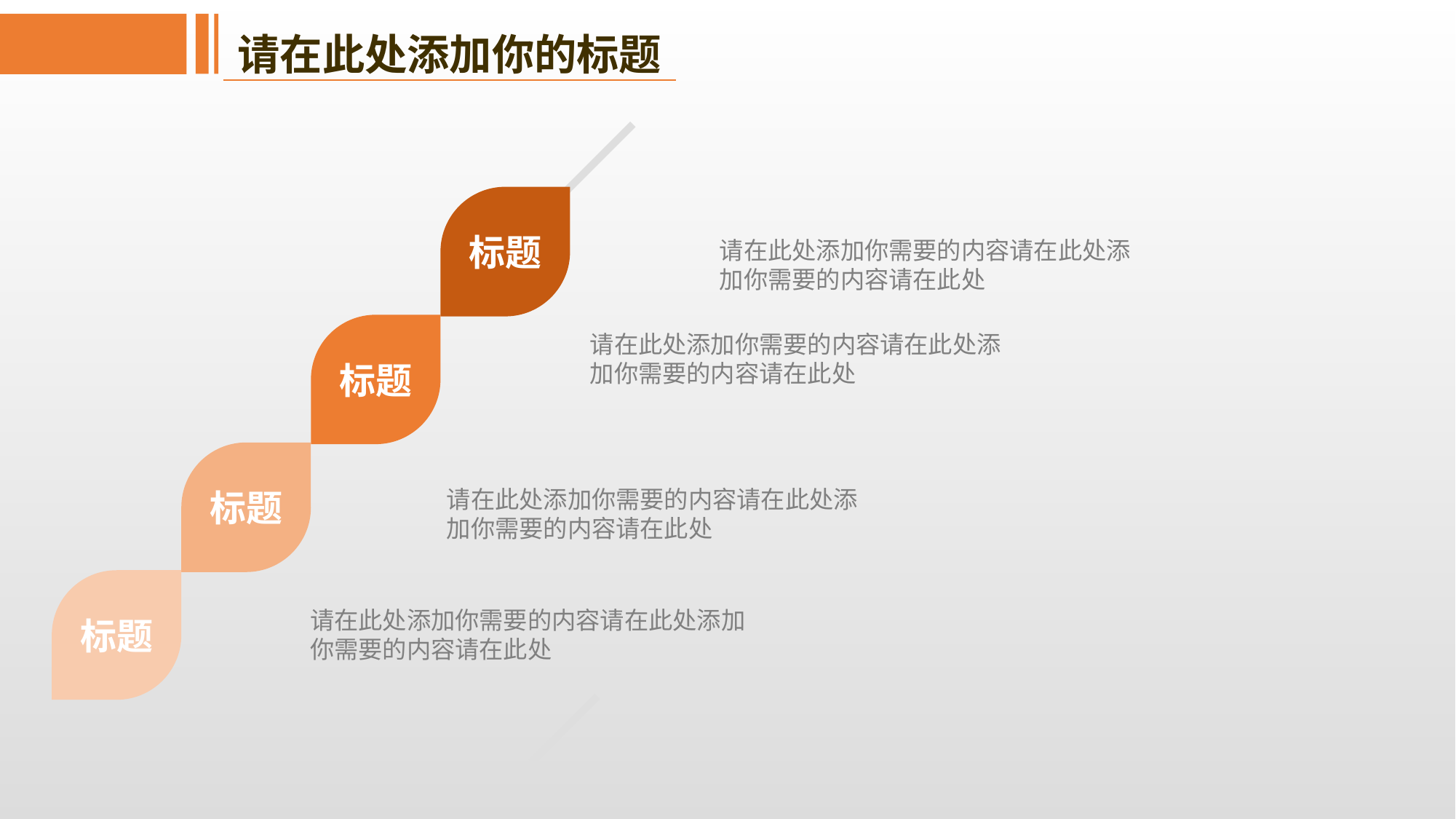

请在此处添加你的标题
标题
请在此处添加你需要的内容请在此处添加你需要的内容请在此处
请在此处添加你需要的内容请在此处添加你需要的内容请在此处

标题
标题
请在此处添加你需要的内容请在此处添加你需要的内容请在此处
标题
请在此处添加你需要的内容请在此处添加你需要的内容请在此处